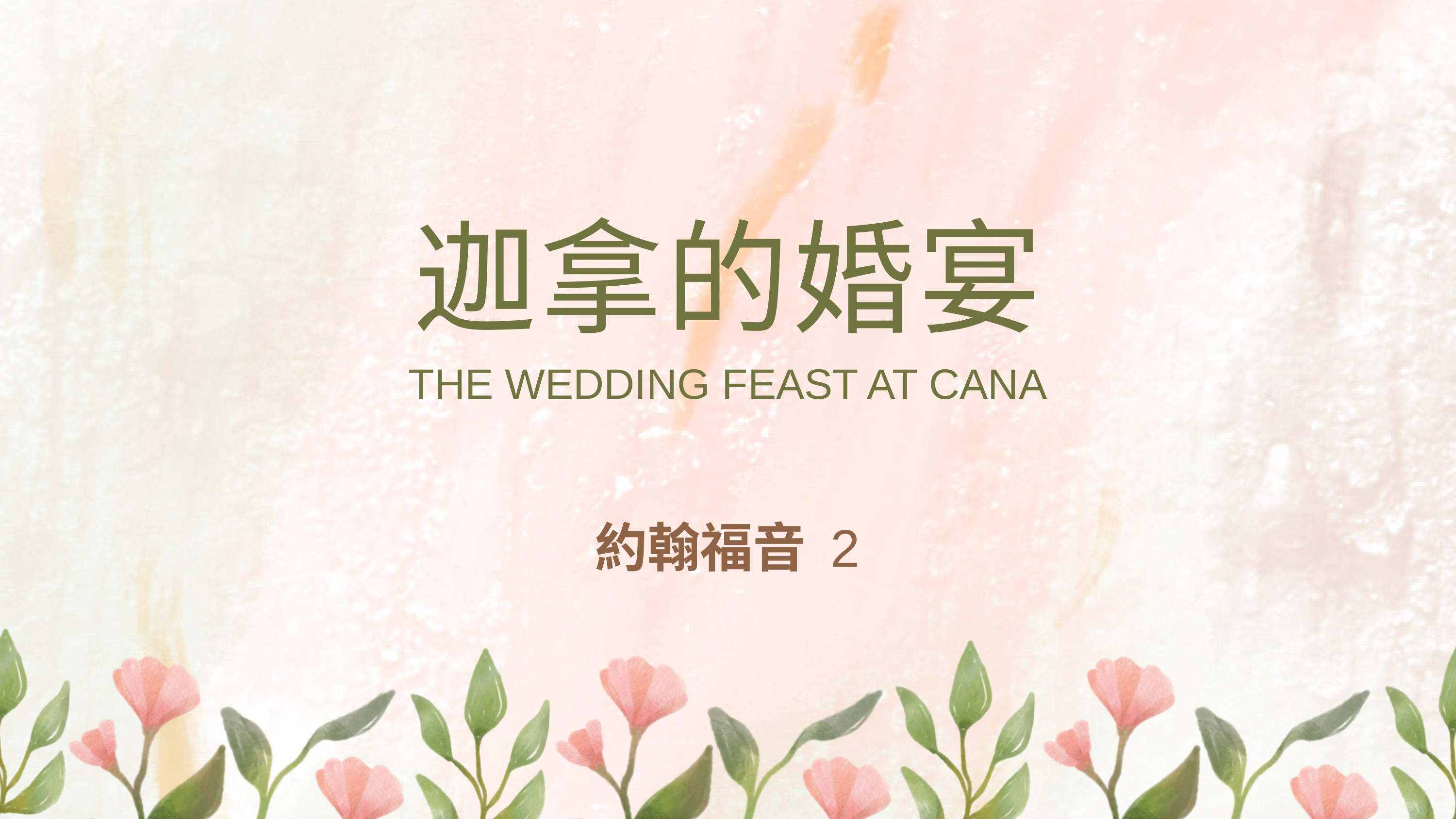

迦拿的婚宴
THE WEDDING FEAST AT CANA
約翰福音 2